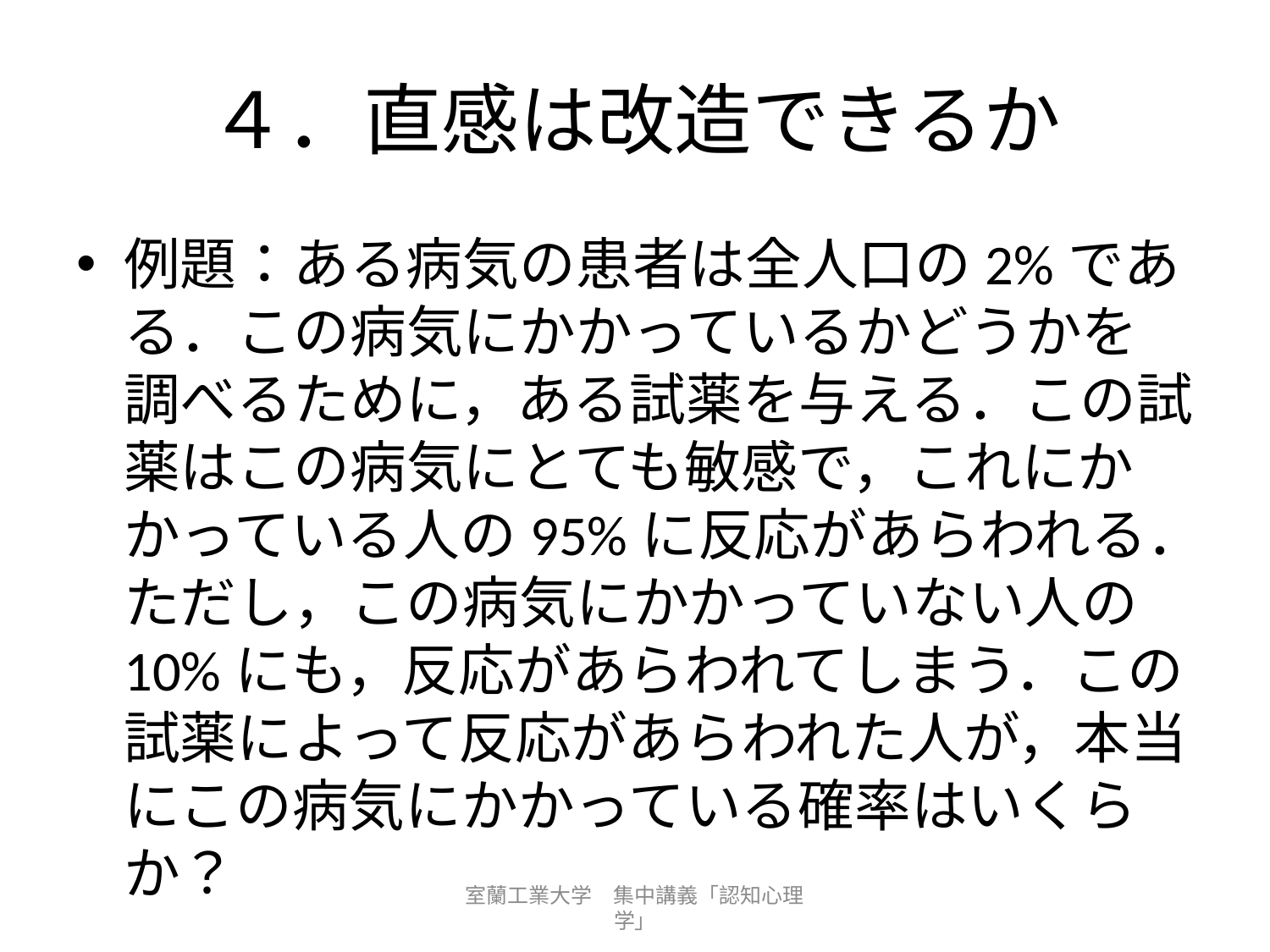

# ４．直感は改造できるか
例題：ある病気の患者は全人口の2%である．この病気にかかっているかどうかを調べるために，ある試薬を与える．この試薬はこの病気にとても敏感で，これにかかっている人の95%に反応があらわれる．ただし，この病気にかかっていない人の10%にも，反応があらわれてしまう．この試薬によって反応があらわれた人が，本当にこの病気にかかっている確率はいくらか？
室蘭工業大学　集中講義「認知心理学」